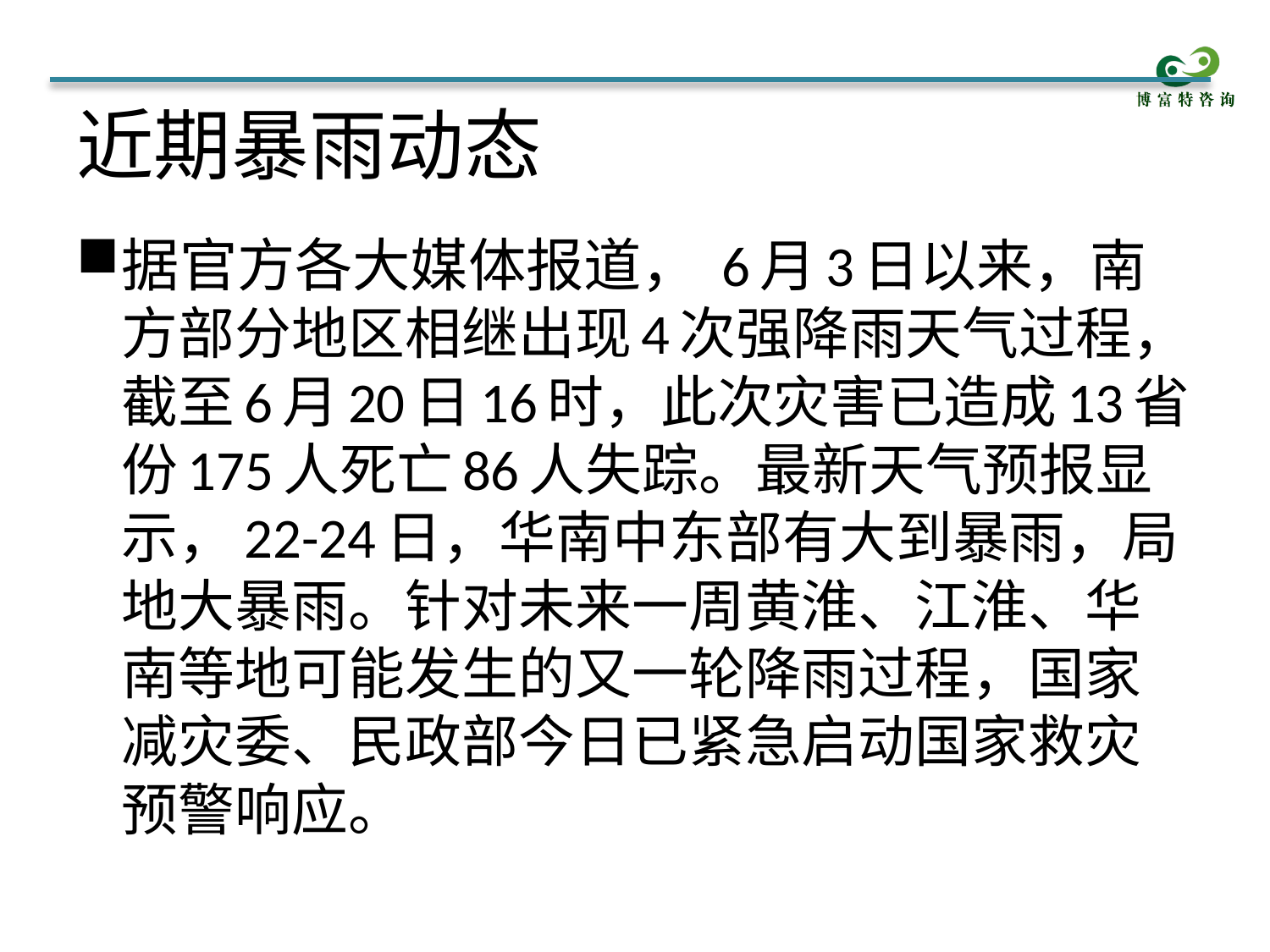

# 近期暴雨动态
据官方各大媒体报道， 6月3日以来，南方部分地区相继出现4次强降雨天气过程，截至6月20日16时，此次灾害已造成13省份175人死亡86人失踪。最新天气预报显示，22-24日，华南中东部有大到暴雨，局地大暴雨。针对未来一周黄淮、江淮、华南等地可能发生的又一轮降雨过程，国家减灾委、民政部今日已紧急启动国家救灾预警响应。